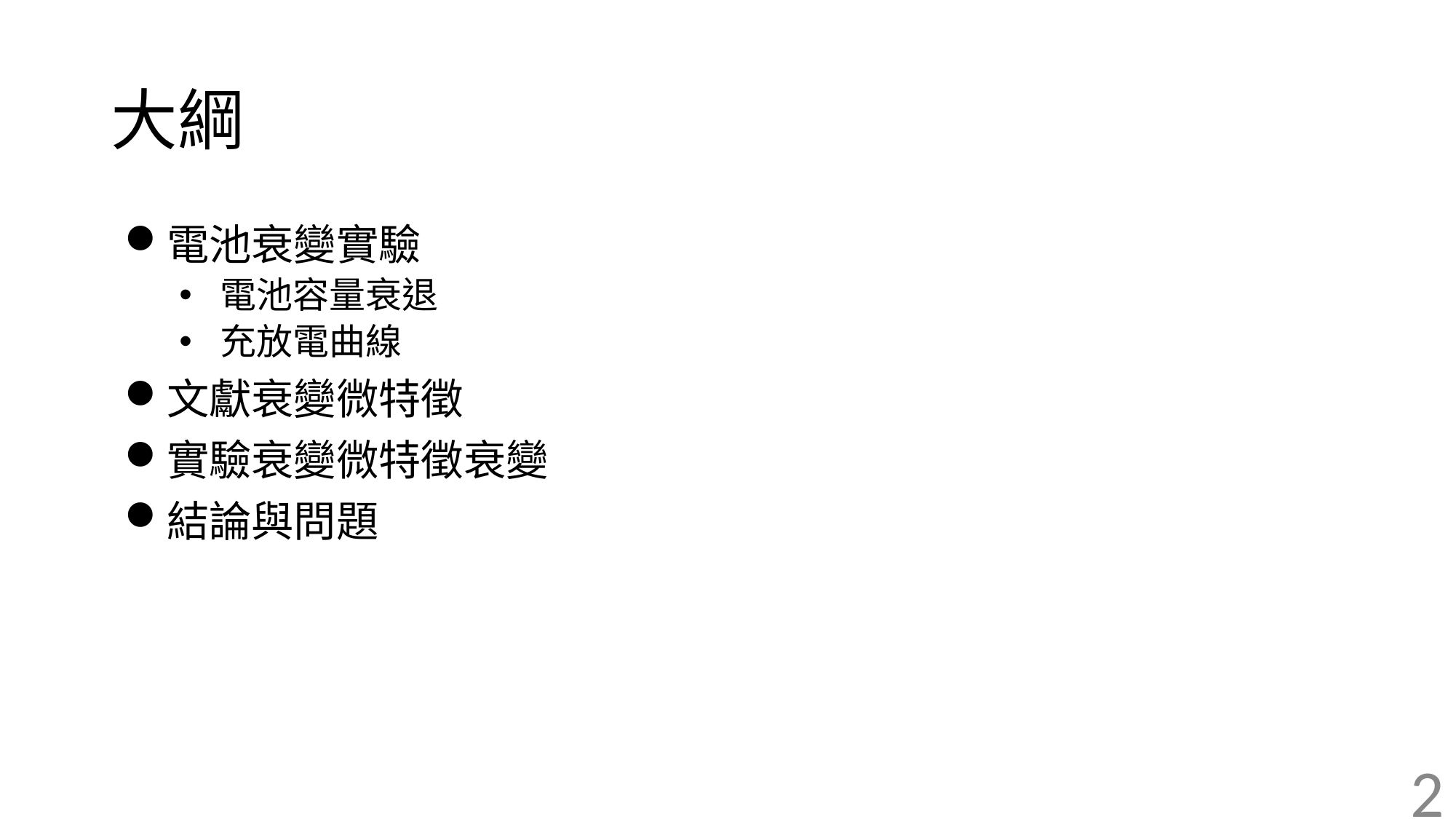

# 大綱
電池衰變實驗
電池容量衰退
充放電曲線
文獻衰變微特徵
實驗衰變微特徵衰變
結論與問題

2